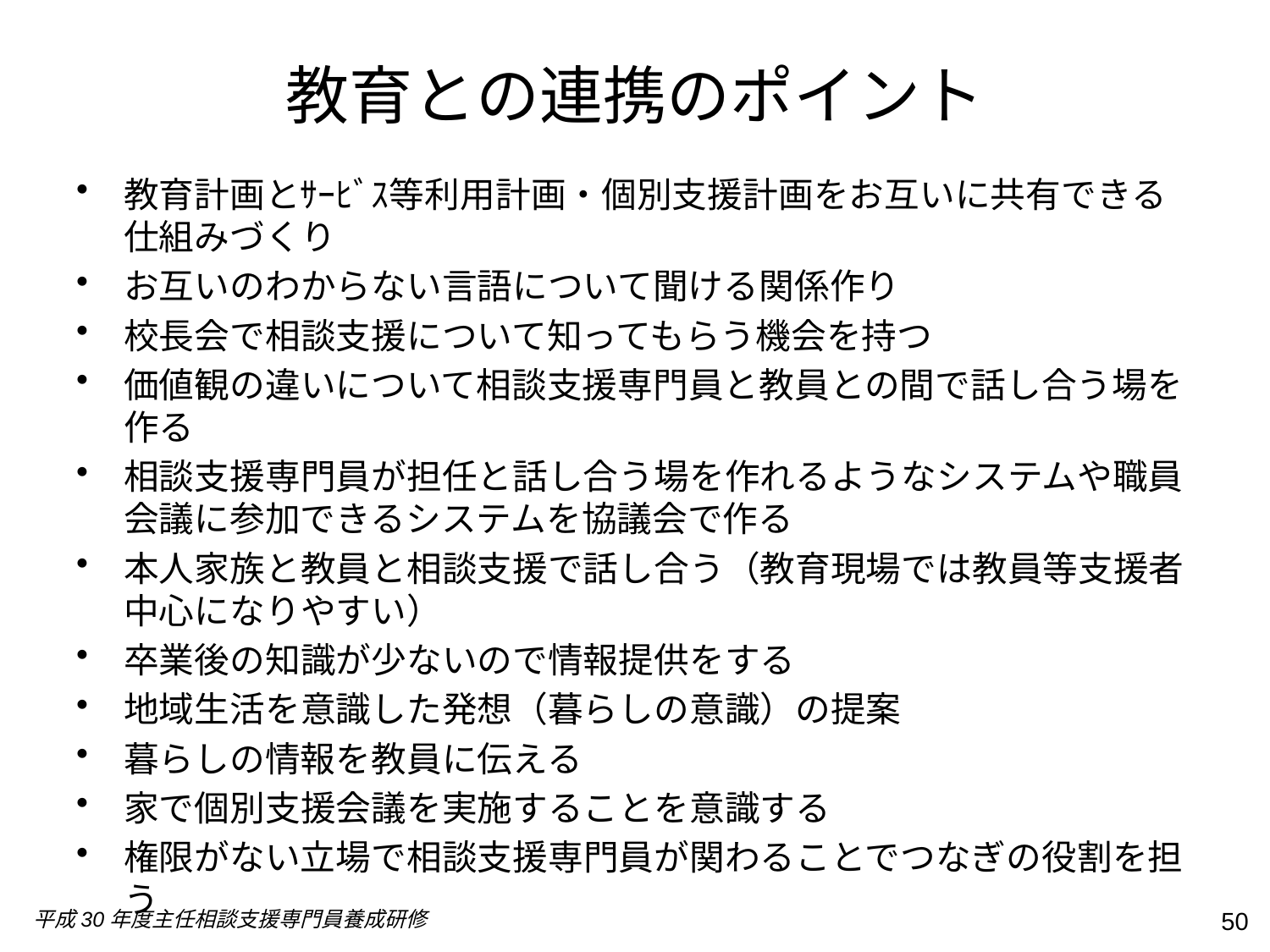

# 教育との連携のポイント
教育計画とｻｰﾋﾞｽ等利用計画・個別支援計画をお互いに共有できる仕組みづくり
お互いのわからない言語について聞ける関係作り
校長会で相談支援について知ってもらう機会を持つ
価値観の違いについて相談支援専門員と教員との間で話し合う場を作る
相談支援専門員が担任と話し合う場を作れるようなシステムや職員会議に参加できるシステムを協議会で作る
本人家族と教員と相談支援で話し合う（教育現場では教員等支援者中心になりやすい）
卒業後の知識が少ないので情報提供をする
地域生活を意識した発想（暮らしの意識）の提案
暮らしの情報を教員に伝える
家で個別支援会議を実施することを意識する
権限がない立場で相談支援専門員が関わることでつなぎの役割を担う
平成30年度主任相談支援専門員養成研修
50